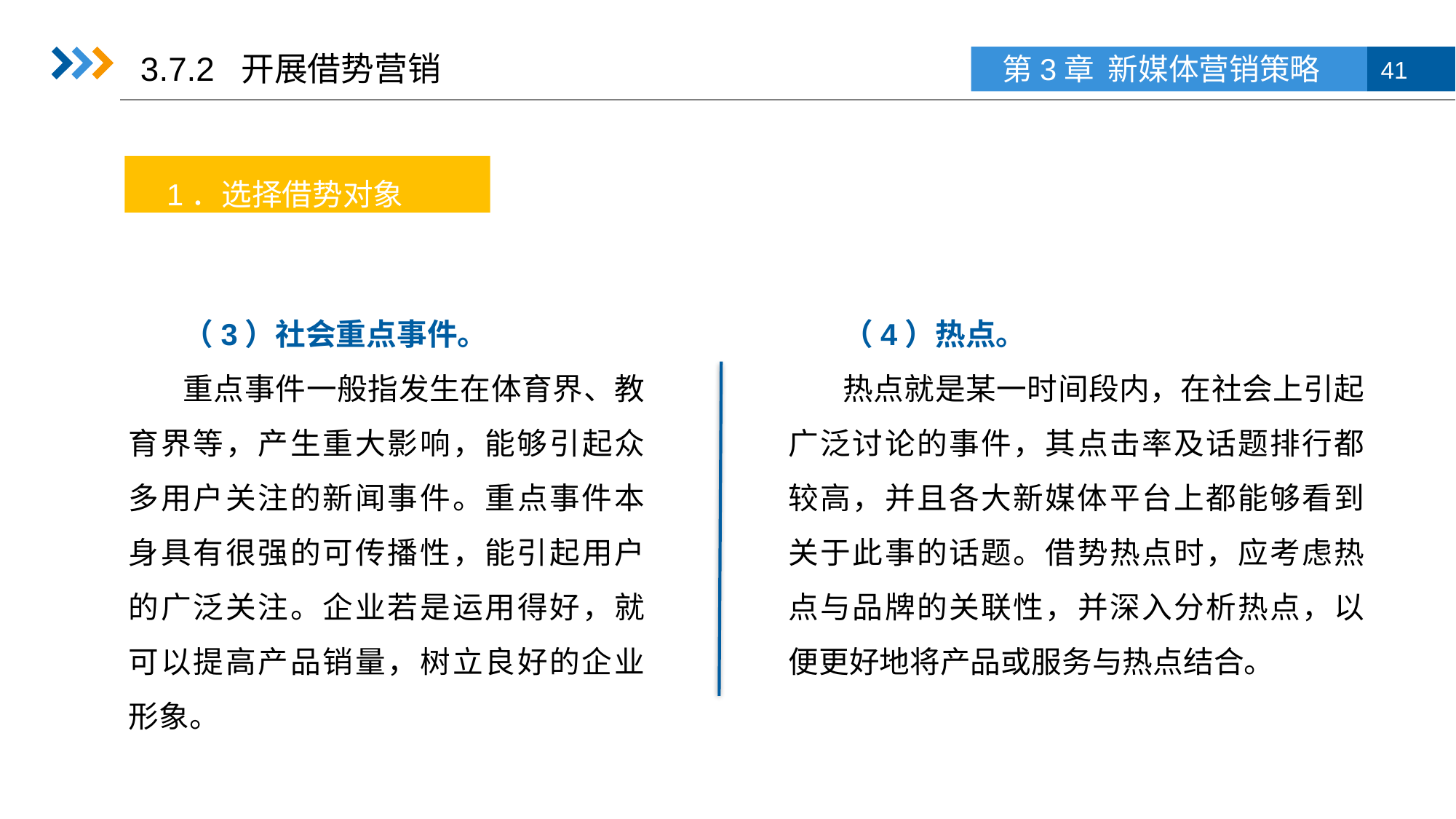

3.7.2  开展借势营销
1．选择借势对象
（3）社会重点事件。
重点事件一般指发生在体育界、教育界等，产生重大影响，能够引起众多用户关注的新闻事件。重点事件本身具有很强的可传播性，能引起用户的广泛关注。企业若是运用得好，就可以提高产品销量，树立良好的企业形象。
（4）热点。
热点就是某一时间段内，在社会上引起广泛讨论的事件，其点击率及话题排行都较高，并且各大新媒体平台上都能够看到关于此事的话题。借势热点时，应考虑热点与品牌的关联性，并深入分析热点，以便更好地将产品或服务与热点结合。